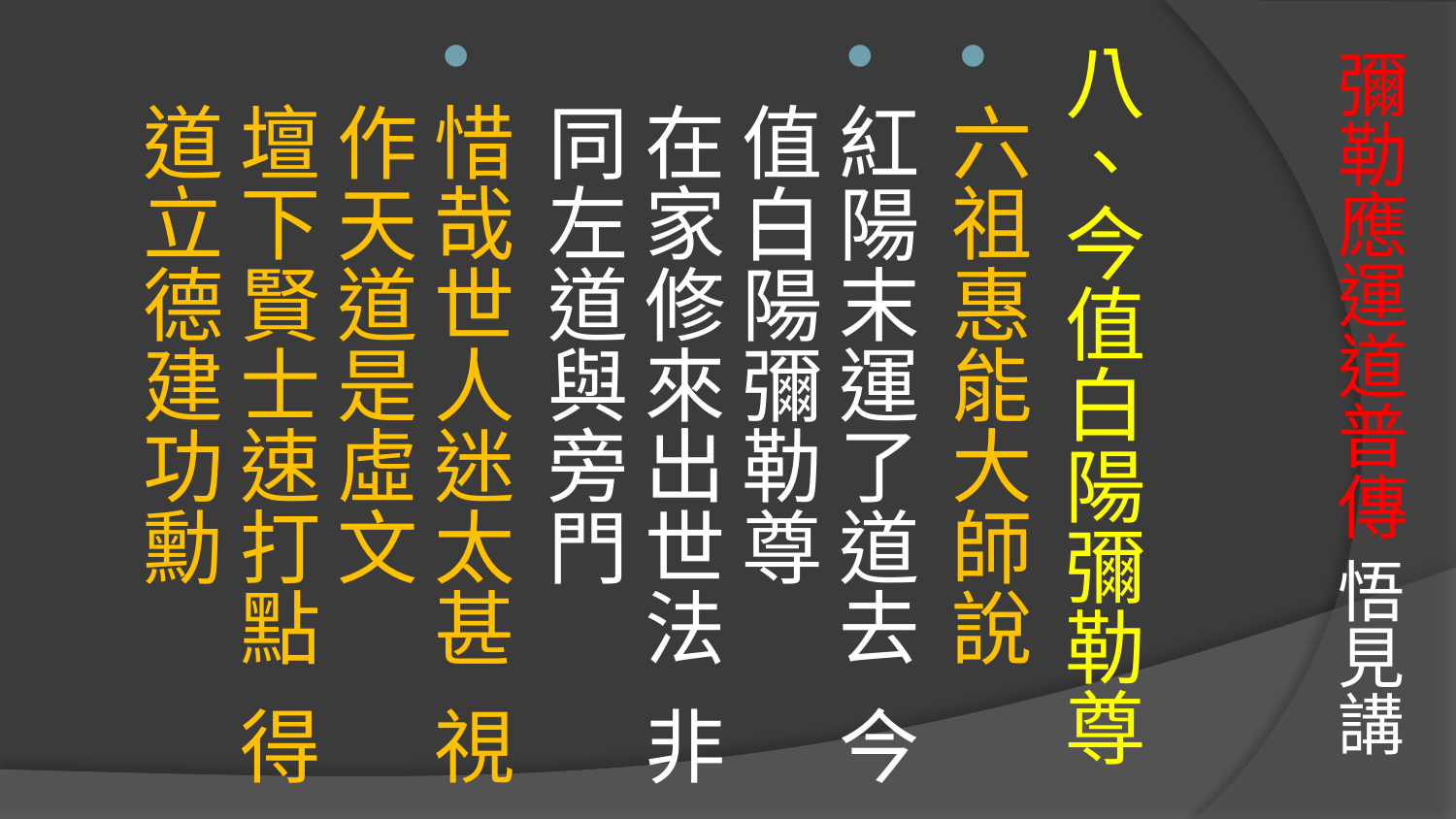

# 彌勒應運道普傳 悟見講
八、今值白陽彌勒尊
六祖惠能大師說
紅陽末運了道去  今值白陽彌勒尊          在家修來出世法  非同左道與旁門
惜哉世人迷太甚  視作天道是虛文
壇下賢士速打點  得道立德建功勳